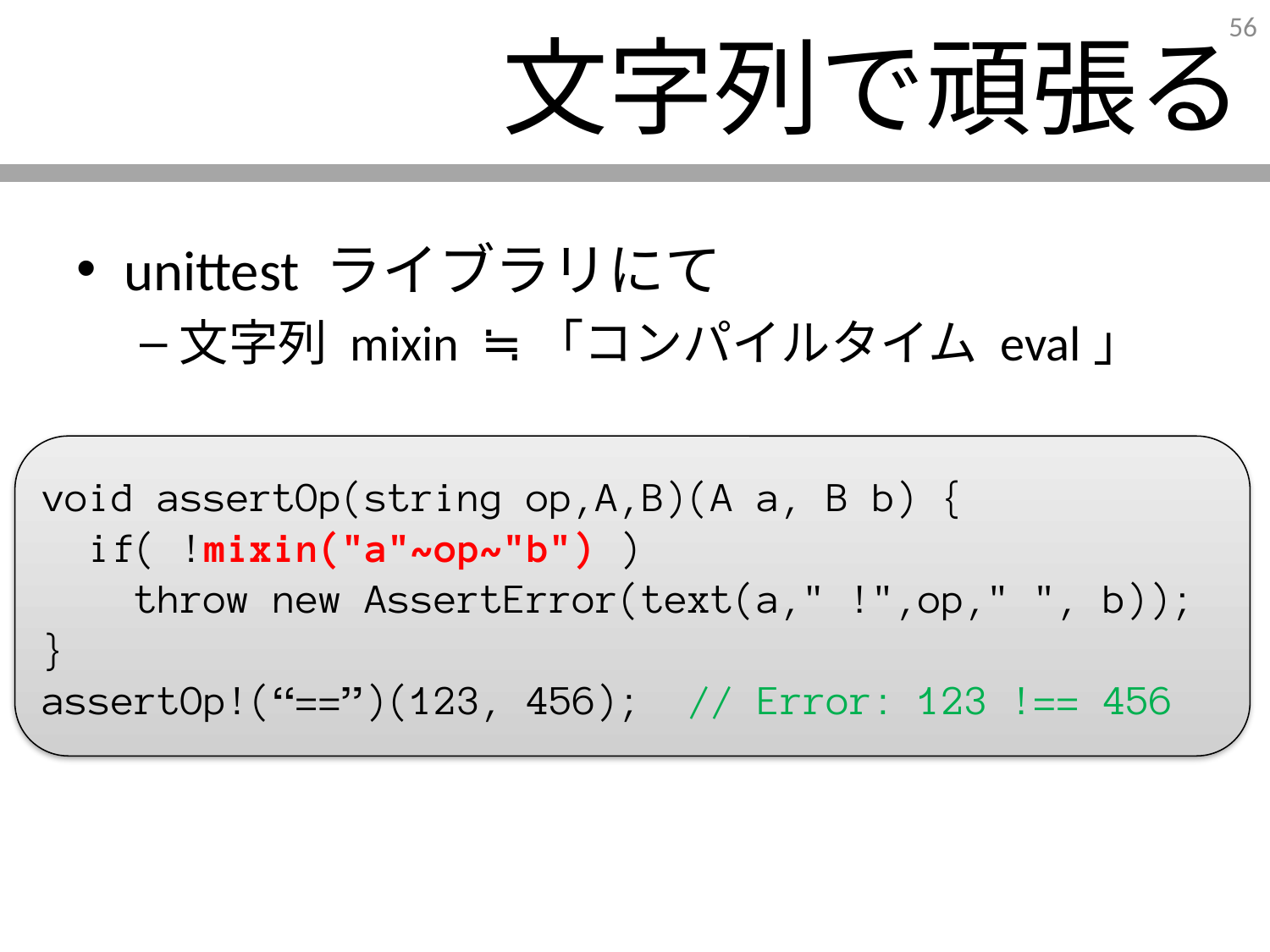

# 文字列で頑張る
unittest ライブラリにて
文字列 mixin  ≒「コンパイルタイム eval」
void assertOp(string op,A,B)(A a, B b) {
  if( !mixin("a"~op~"b") )
    throw new AssertError(text(a," !",op," ", b));
}
assertOp!(“==”)(123, 456);  // Error: 123 !== 456